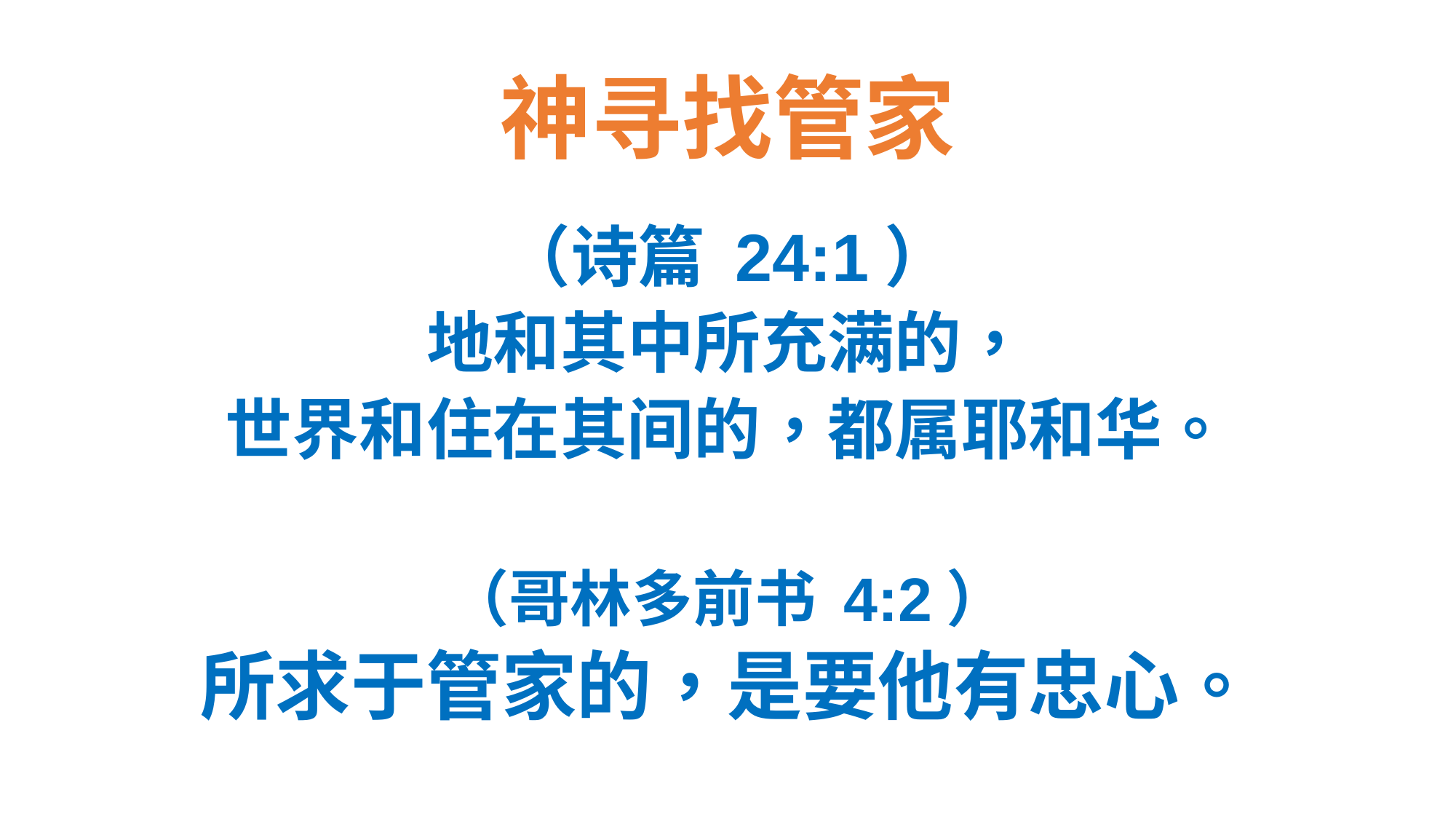

# 神寻找管家
（诗篇 24:1）
地和其中所充满的，
世界和住在其间的，都属耶和华。

（哥林多前书 4:2）
所求于管家的，是要他有忠心。